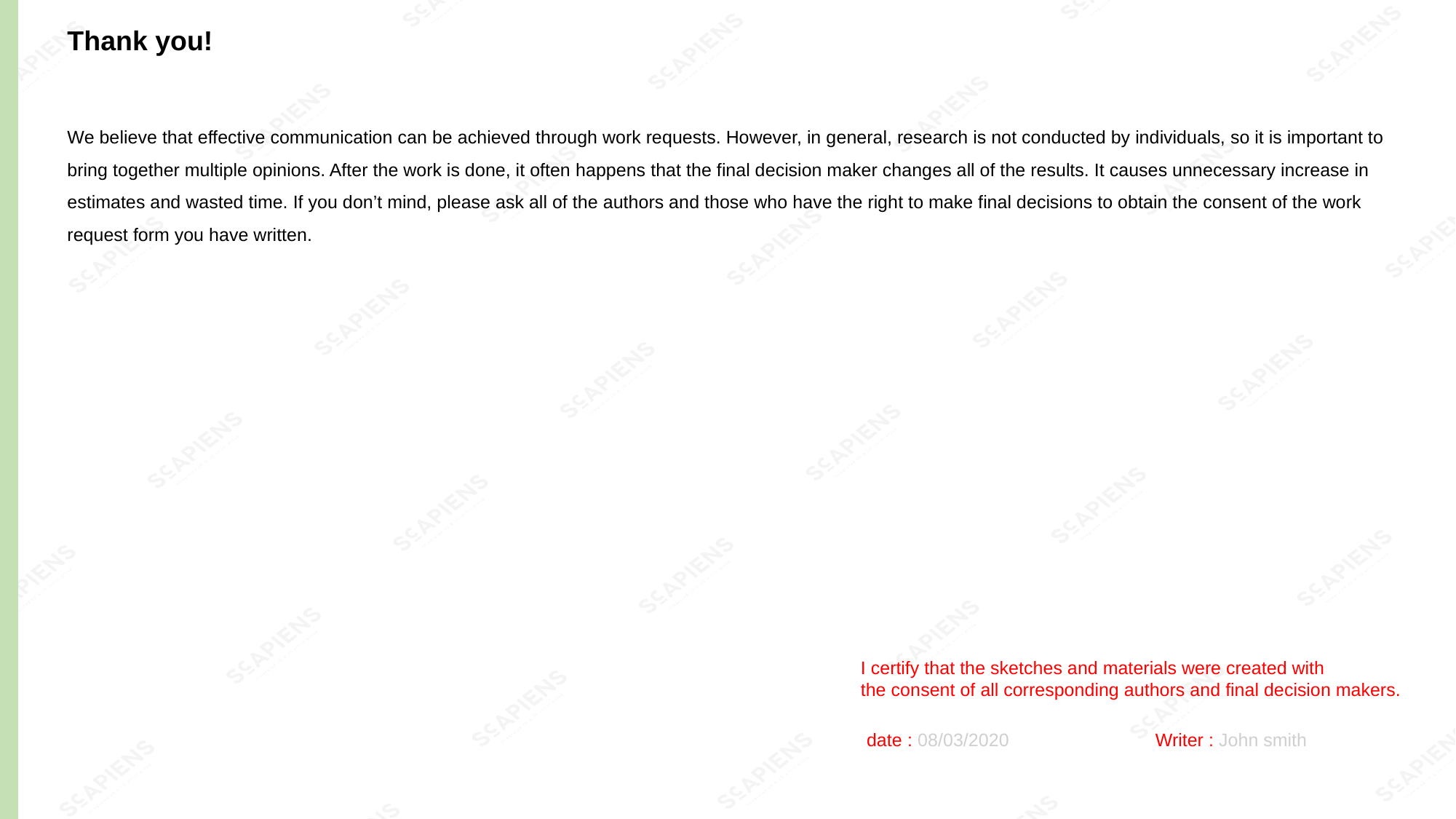

資料は白い領域にだけ入れてください。
Thank you!

We believe that effective communication can be achieved through work requests. However, in general, research is not conducted by individuals, so it is important to bring together multiple opinions. After the work is done, it often happens that the final decision maker changes all of the results. It causes unnecessary increase in estimates and wasted time. If you don’t mind, please ask all of the authors and those who have the right to make final decisions to obtain the consent of the work request form you have written.
資料は白い領域にだけ入れてください。
資料は白い領域にだけ入れてください。

I certify that the sketches and materials were created with
the consent of all corresponding authors and final decision makers.

 date : 08/03/2020 	               Writer : John smith
資料は白い領域にだけ入れてください。